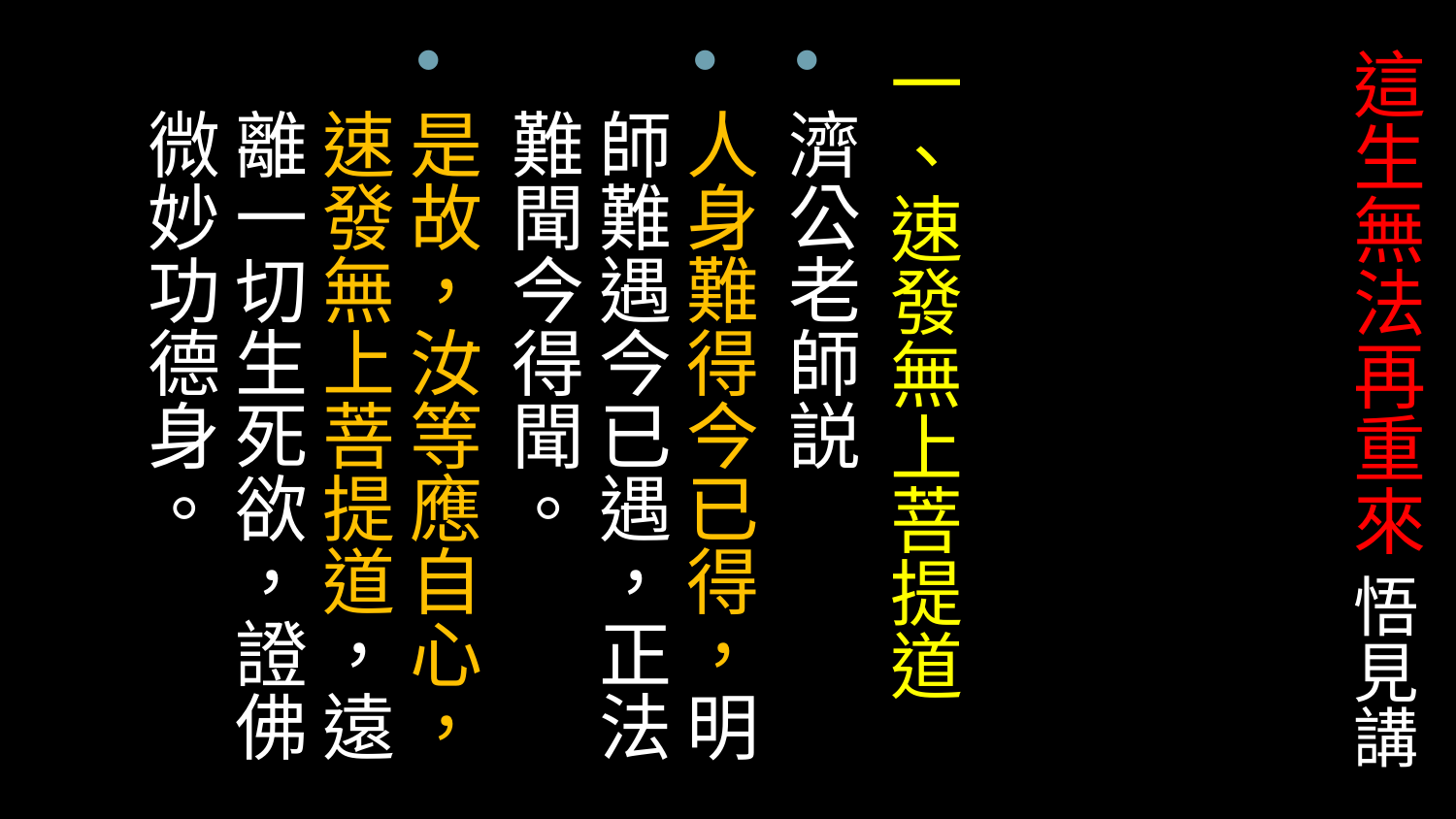

# 這生無法再重來 悟見講
一、速發無上菩提道
濟公老師説
人身難得今已得，明師難遇今已遇，正法難聞今得聞。
是故，汝等應自心，速發無上菩提道，遠離一切生死欲，證佛微妙功德身。